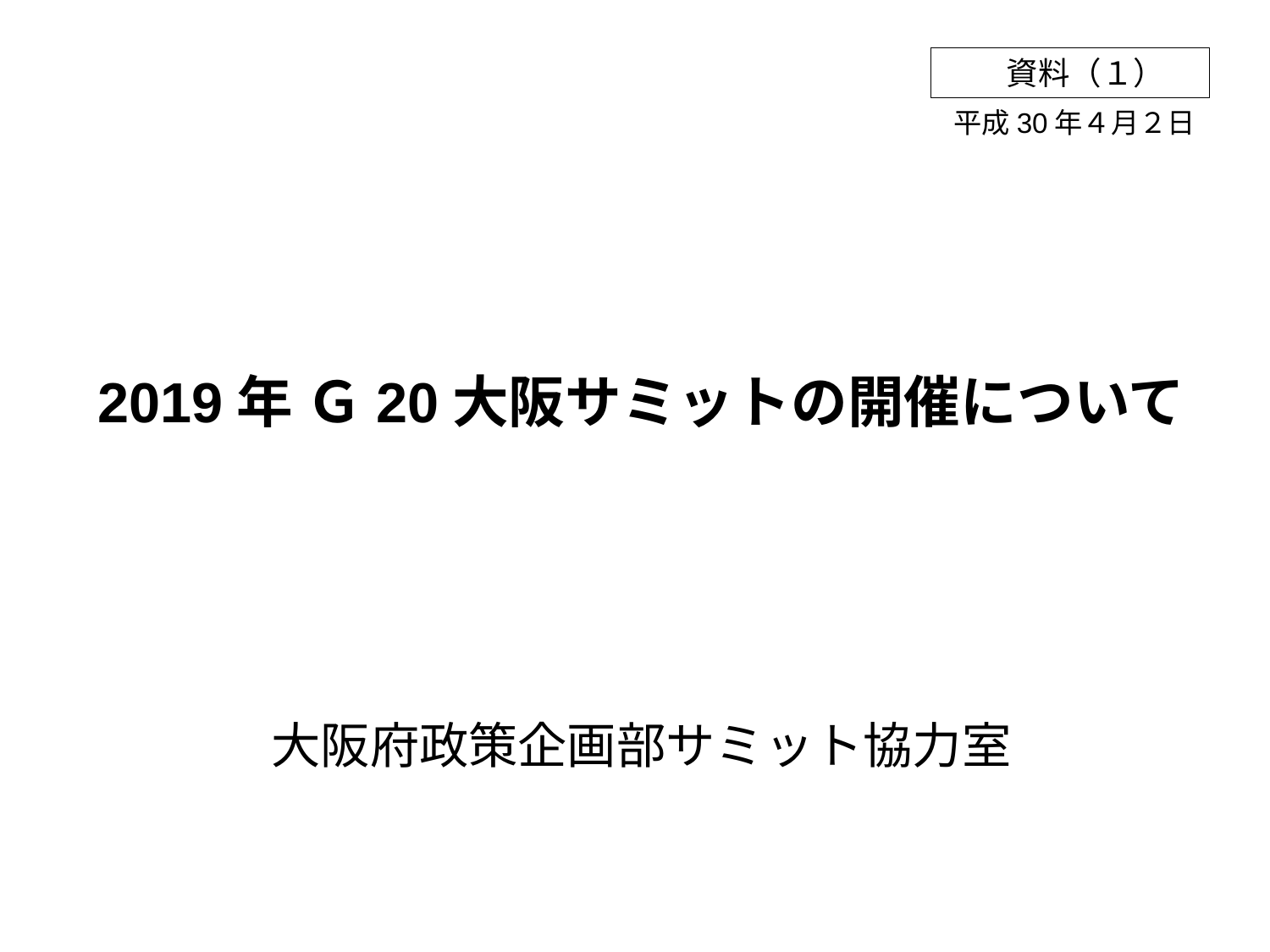

資料（１）
平成30年４月２日
2019年 Ｇ20大阪サミットの開催について
大阪府政策企画部サミット協力室